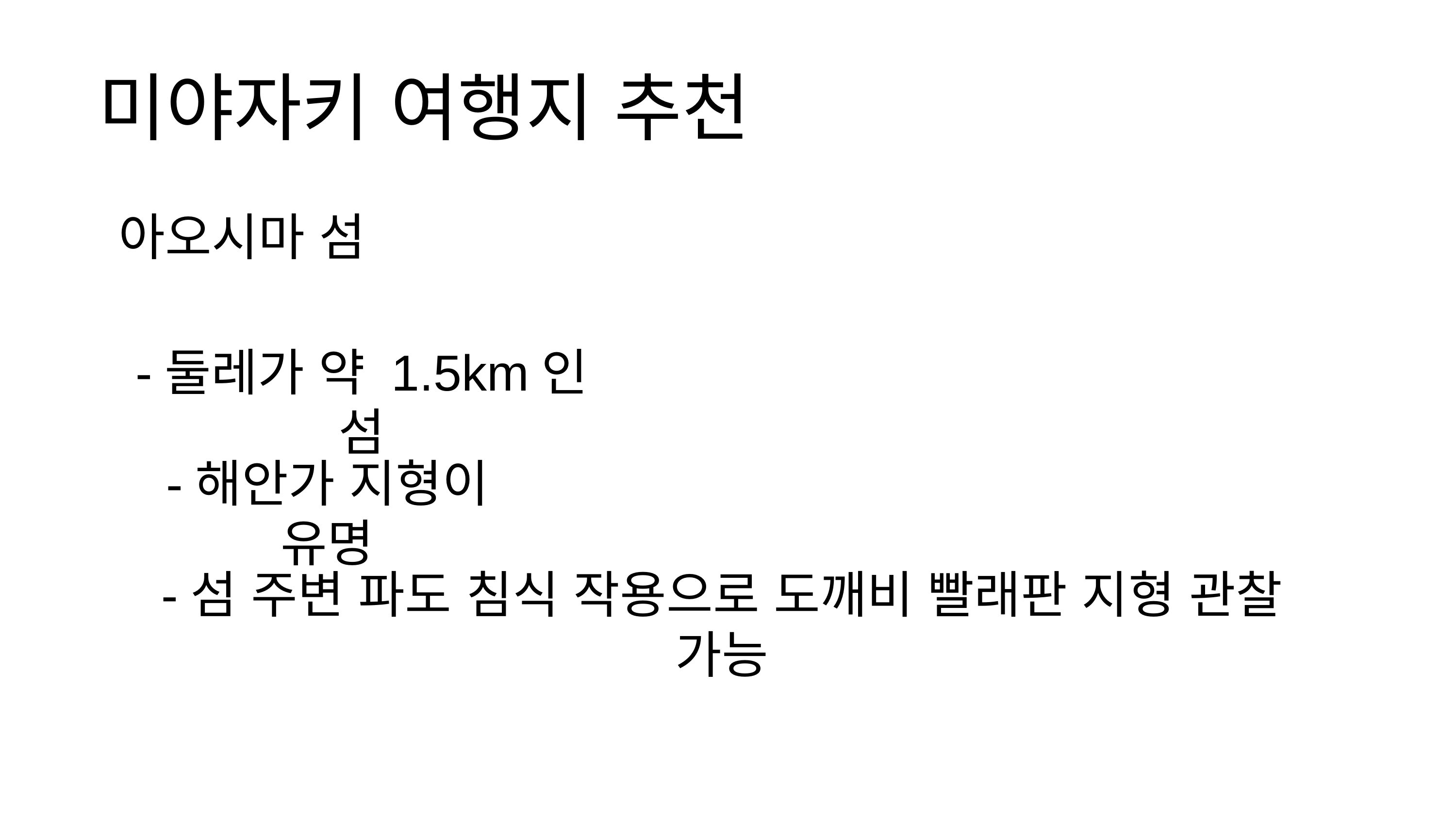

미야자키 여행지 추천
아오시마 섬
-둘레가 약 1.5km인 섬
-해안가 지형이 유명
-섬 주변 파도 침식 작용으로 도깨비 빨래판 지형 관찰 가능